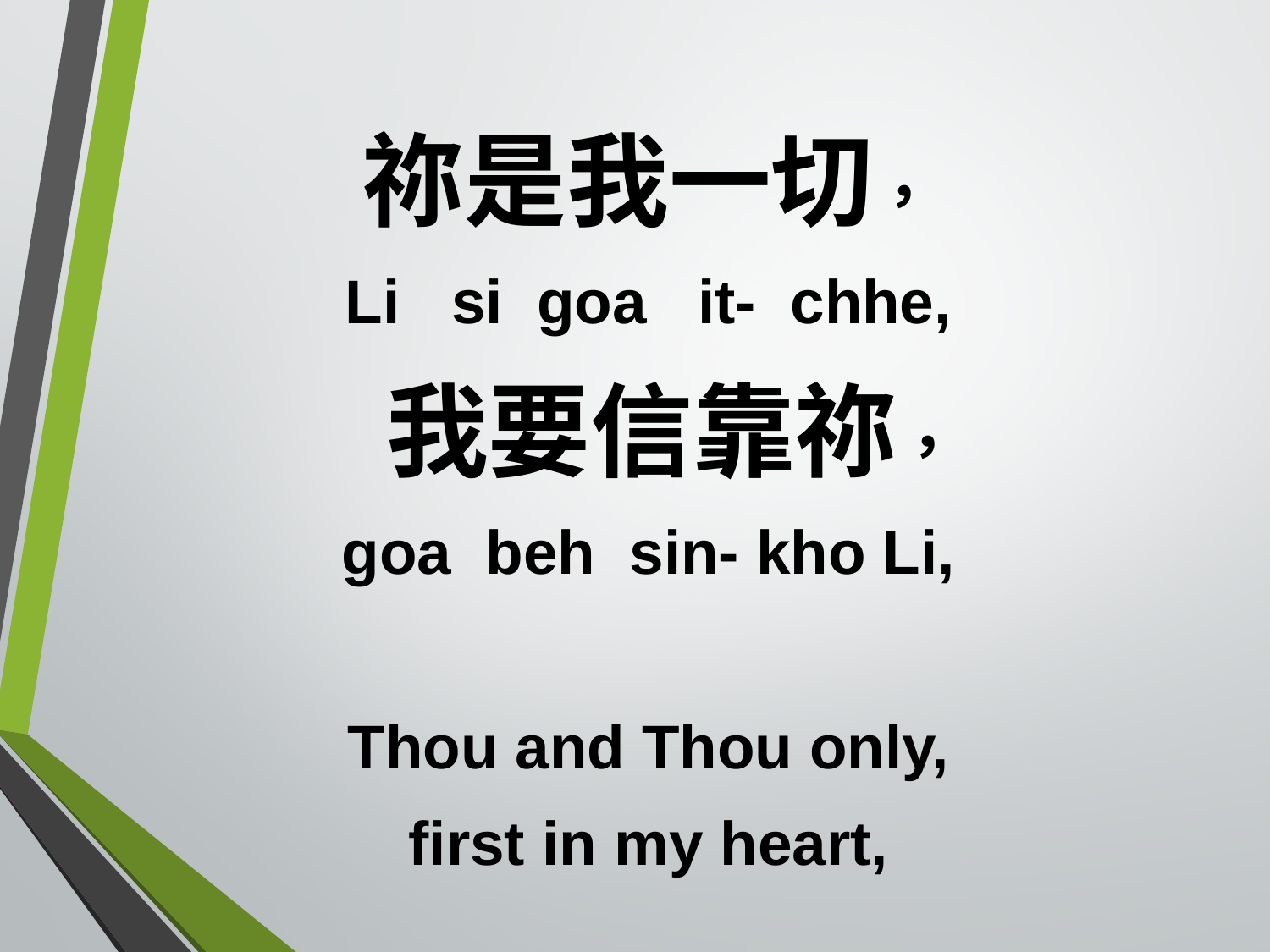

祢是我一切，
Li   si  goa   it-  chhe,
 我要信靠祢，
goa  beh  sin- kho Li,

Thou and Thou only,
first in my heart,